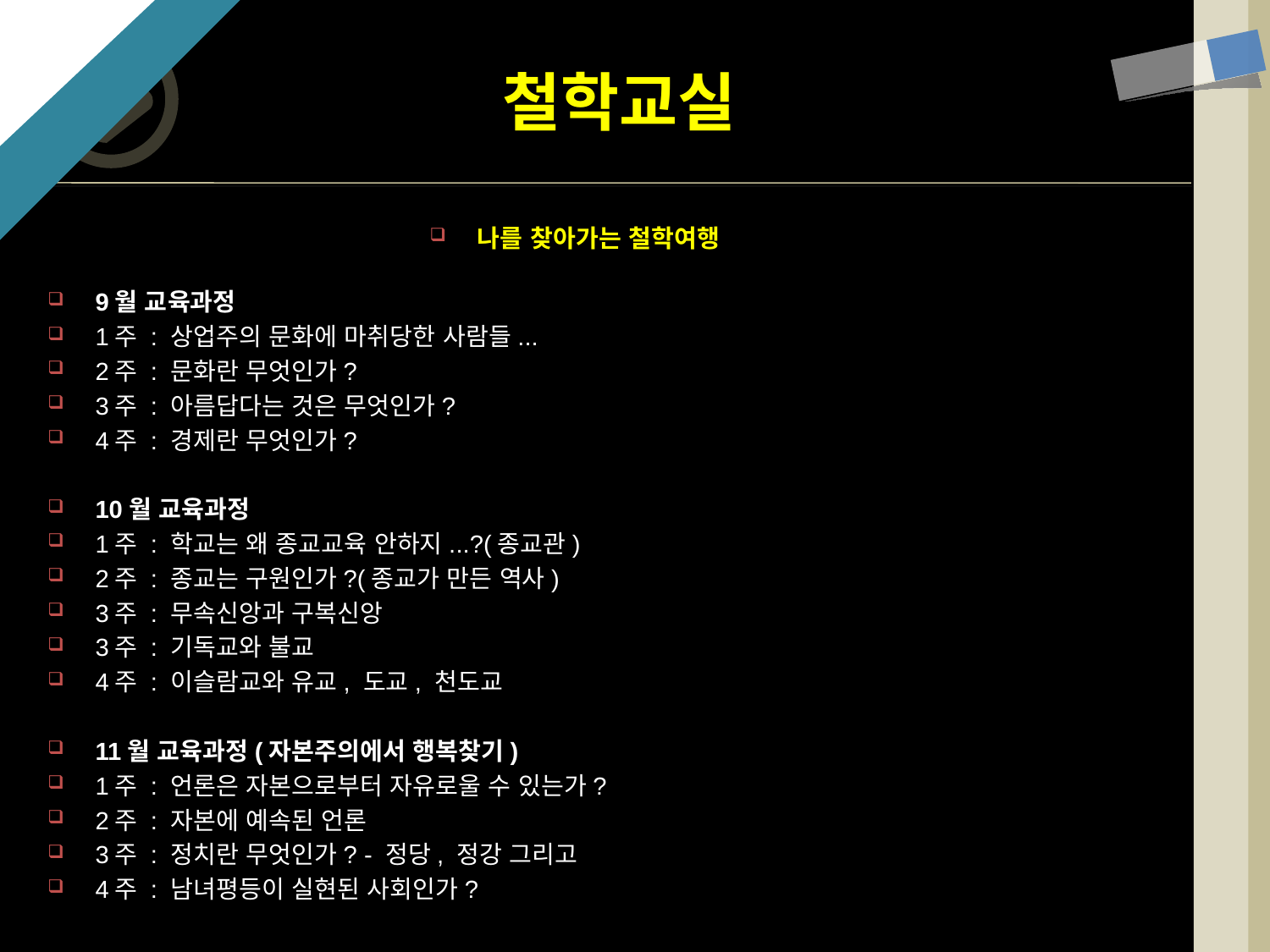

# 철학교실
나를 찾아가는 철학여행

9월 교육과정(세상을 보는 눈, 마음 키우기)
1주 : 상업주의 문화에 마취당한 사람들...
2주 : 문화란 무엇인가?
3주 : 아름답다는 것은 무엇인가?
4주 : 경제란 무엇인가?

10월 교육과정(종교를 보는 눈)
1주 : 학교는 왜 종교교육 안하지...?(종교관)
2주 : 종교는 구원인가?(종교가 만든 역사)
3주 : 무속신앙과 구복신앙
3주 : 기독교와 불교
4주 : 이슬람교와 유교, 도교, 천도교

11월 교육과정(자본주의에서 행복찾기)
1주 : 언론은 자본으로부터 자유로울 수 있는가?
2주 : 자본에 예속된 언론
3주 : 정치란 무엇인가? - 정당, 정강 그리고
4주 : 남녀평등이 실현된 사회인가?